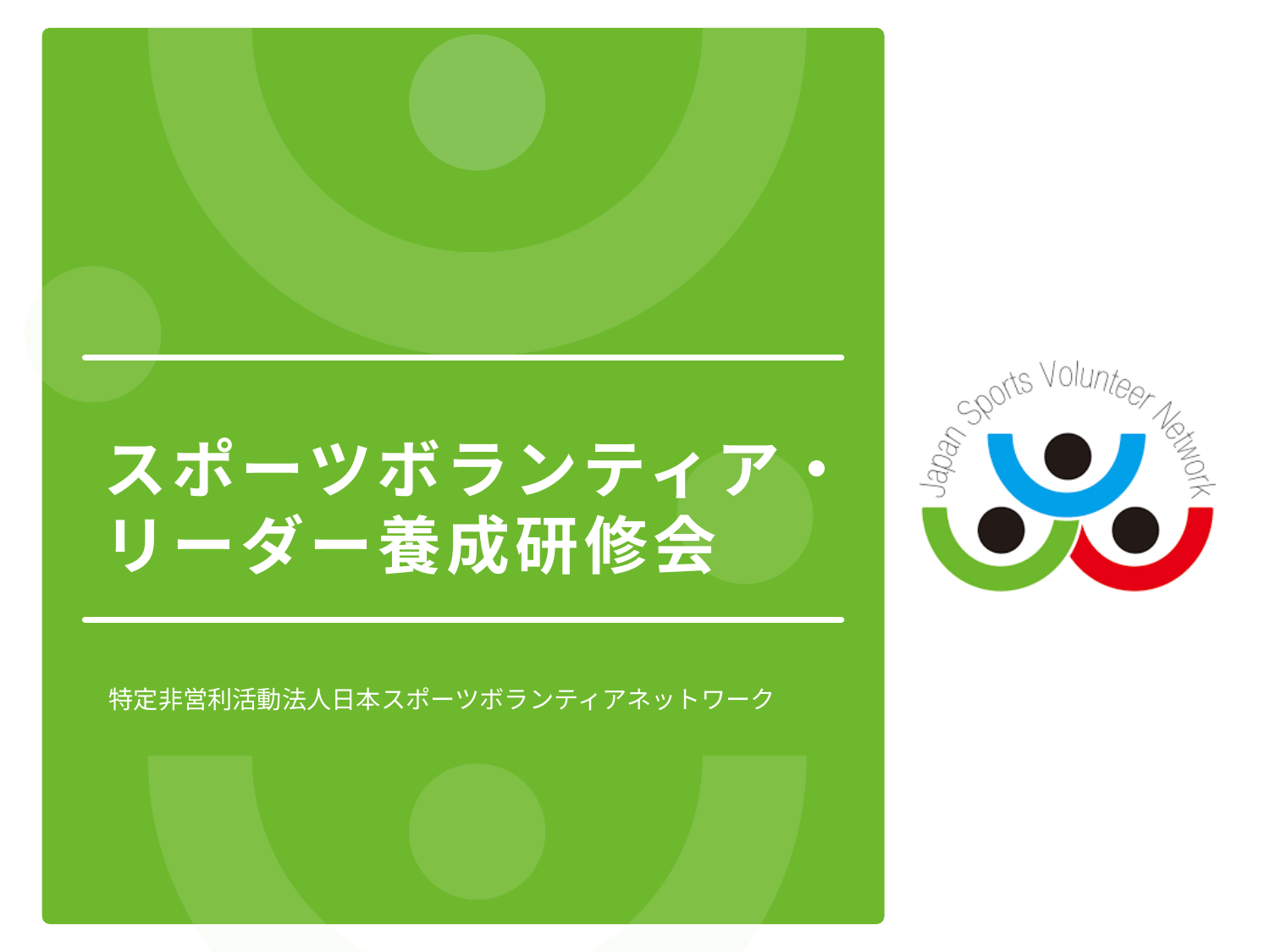

スポーツボランティア・
リーダー養成研修会
特定非営利活動法人日本スポーツボランティアネットワーク